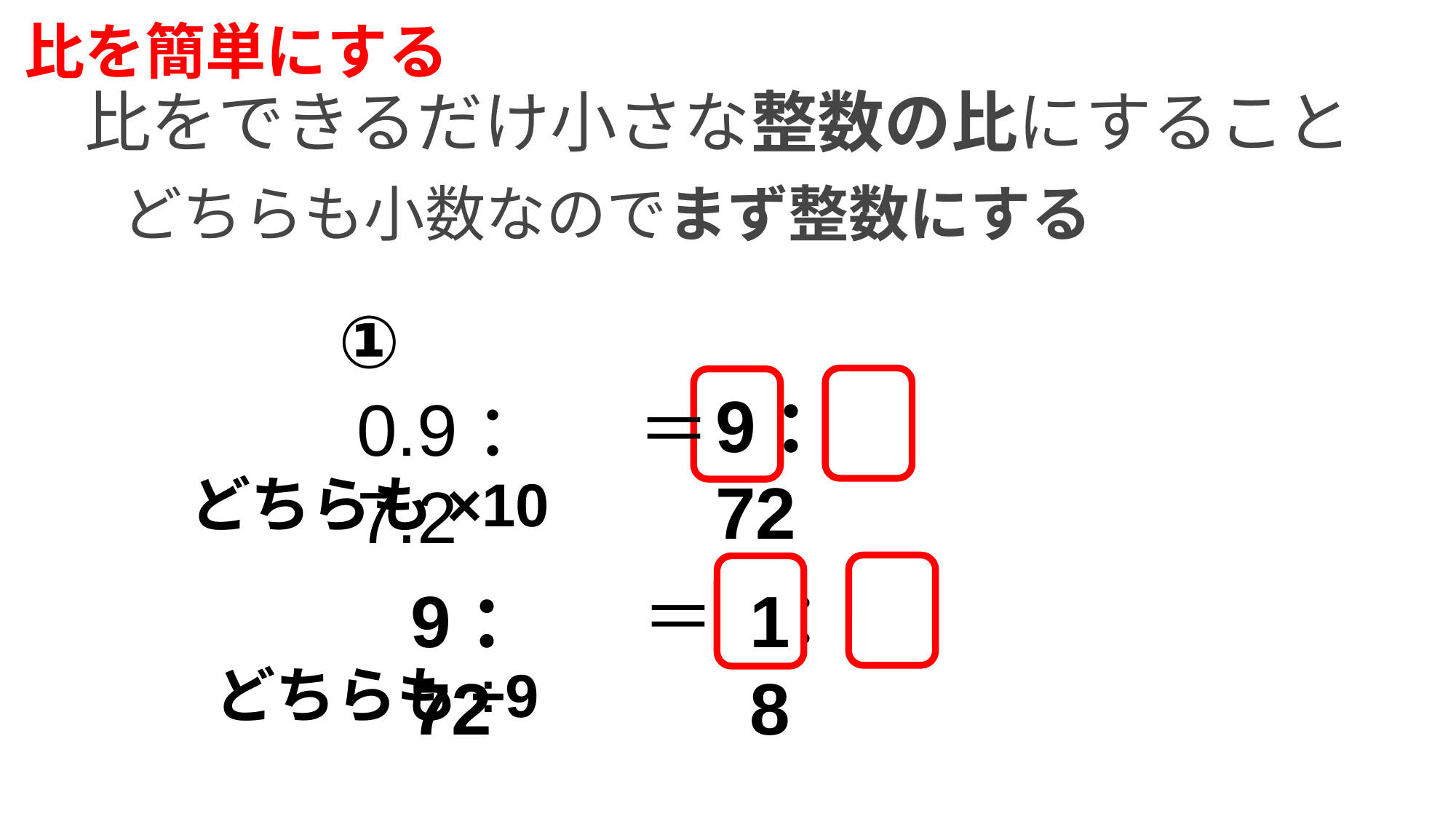

比を簡単にする
比をできるだけ小さな整数の比にすること
どちらも小数なのでまず整数にする
①

9：72
0.9：7.2
＝
どちらも×10

＝
：
1　8
9：72
どちらも÷9